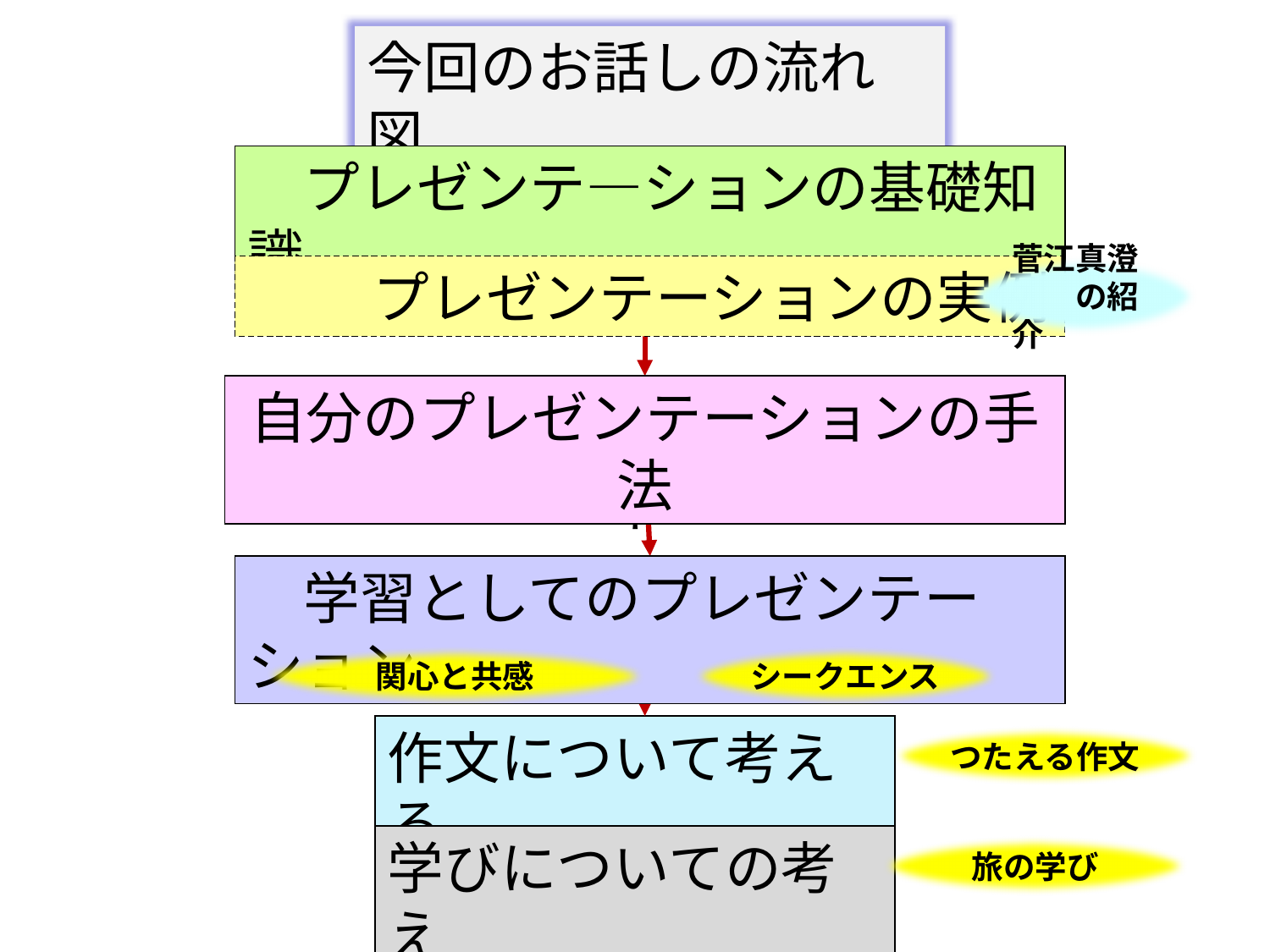

今回のお話しの流れ図
　プレゼンテ―ションの基礎知識
　　プレゼンテーションの実例
菅江真澄
　　の紹介
自分のプレゼンテーションの手法
字幕スライド
　学習としてのプレゼンテーション
関心と共感
シークエンス
作文について考える
つたえる作文
学びについての考え
旅の学び